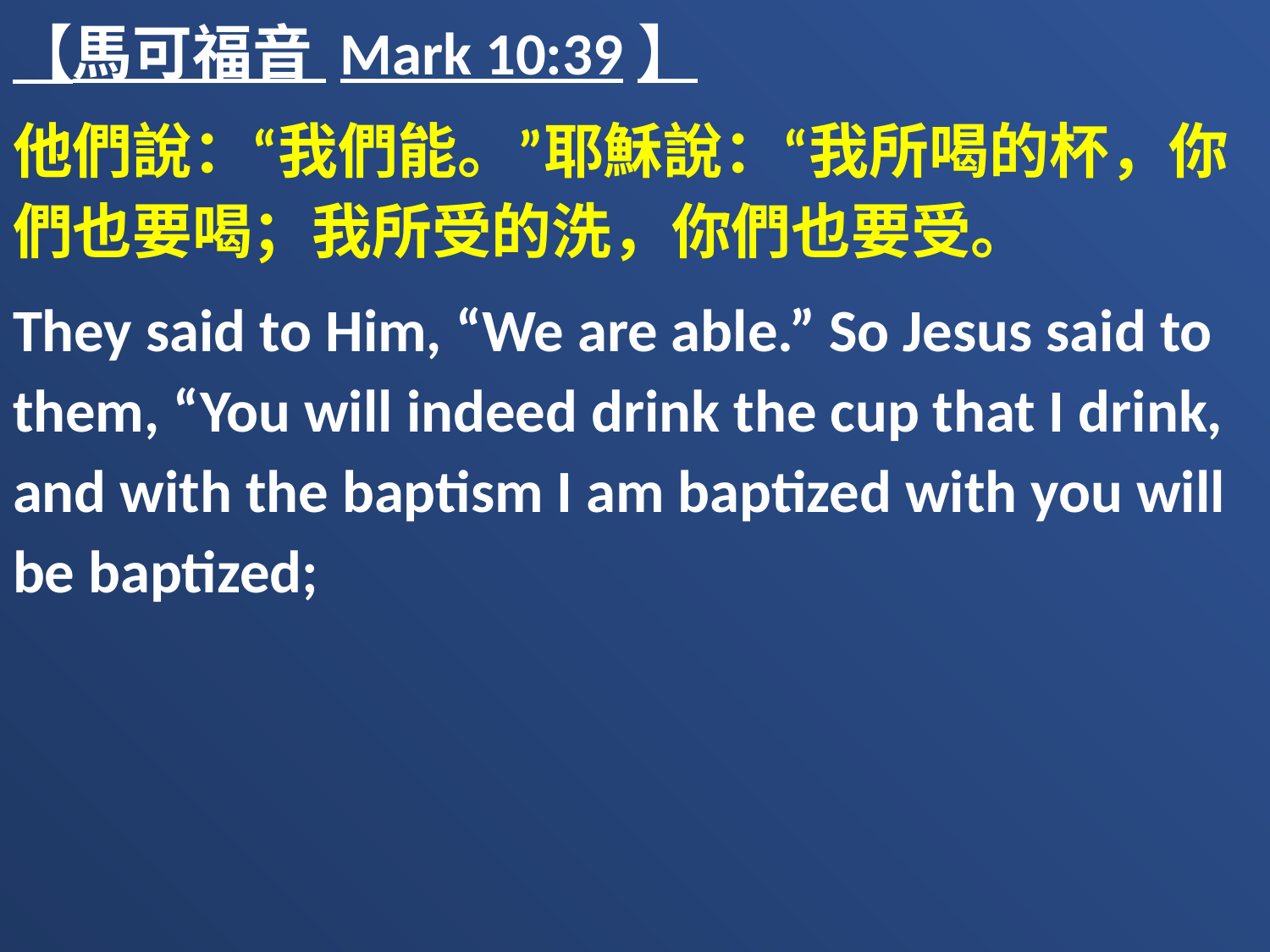

【馬可福音 Mark 10:39】
他們說：“我們能。”耶穌說：“我所喝的杯，你們也要喝；我所受的洗，你們也要受。
They said to Him, “We are able.” So Jesus said to them, “You will indeed drink the cup that I drink, and with the baptism I am baptized with you will be baptized;